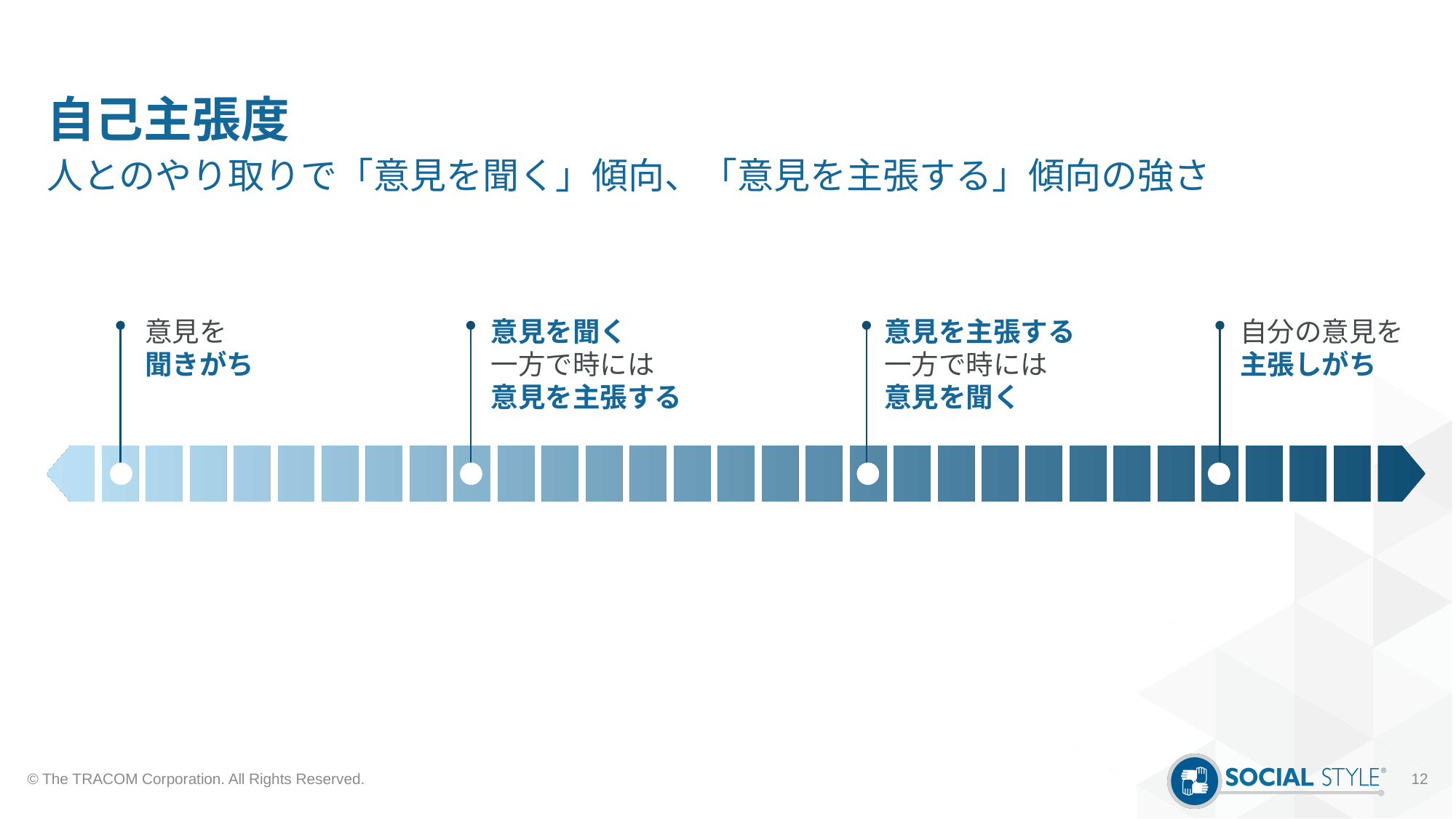

# 自己主張度
人とのやり取りで「意見を聞く」傾向、「意見を主張する」傾向の強さ
意見を
聞きがち

意見を聞く
一方で時には
意見を主張する

意見を主張する
一方で時には
意見を聞く

自分の意見を
主張しがち

© The TRACOM Corporation. All Rights Reserved.
12